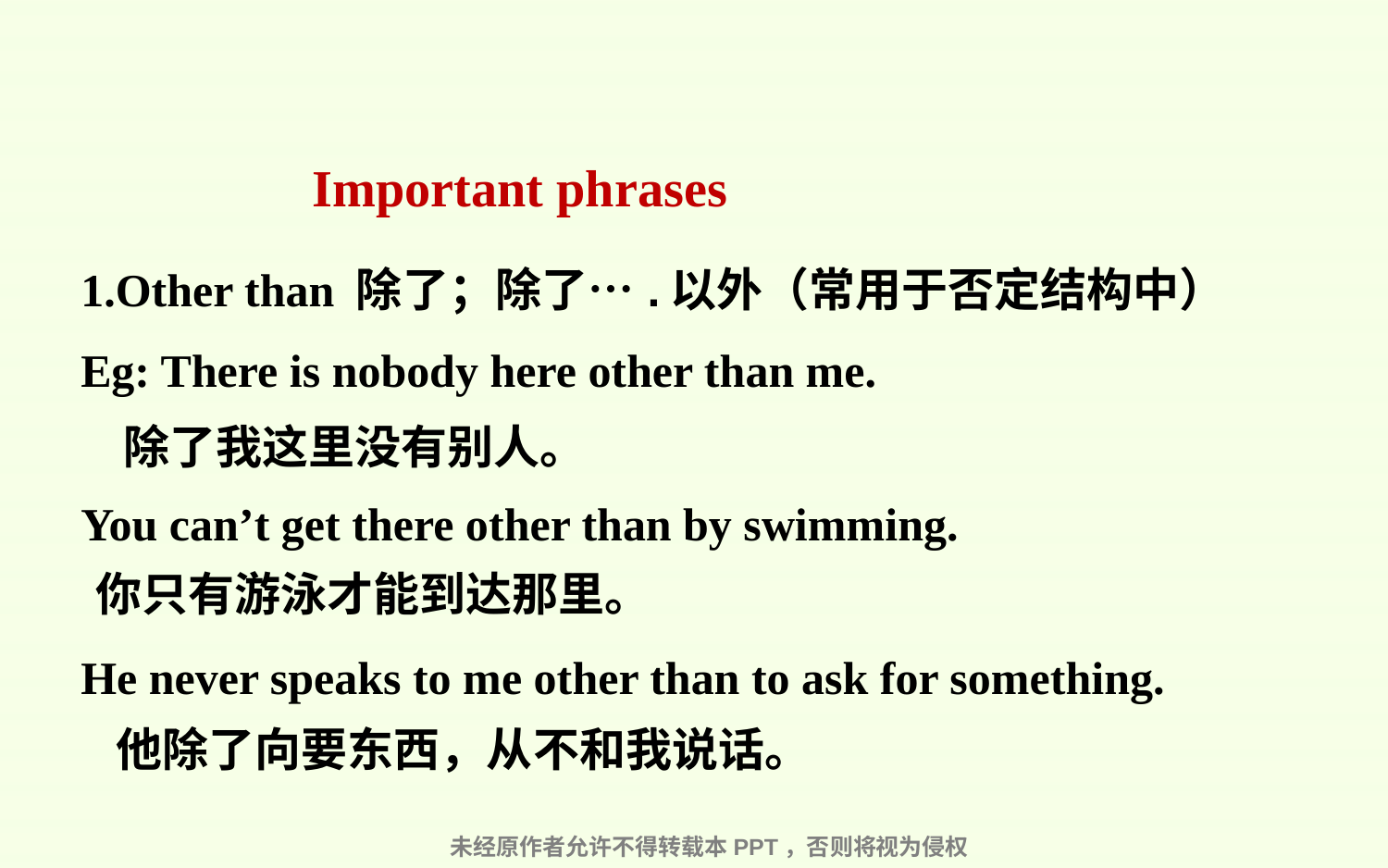

| Important phrases |
| --- |
| 1.Other than 除了；除了….以外（常用于否定结构中） Eg: There is nobody here other than me. You can’t get there other than by swimming. He never speaks to me other than to ask for something. |
| --- |
除了我这里没有别人。
你只有游泳才能到达那里。
他除了向要东西，从不和我说话。